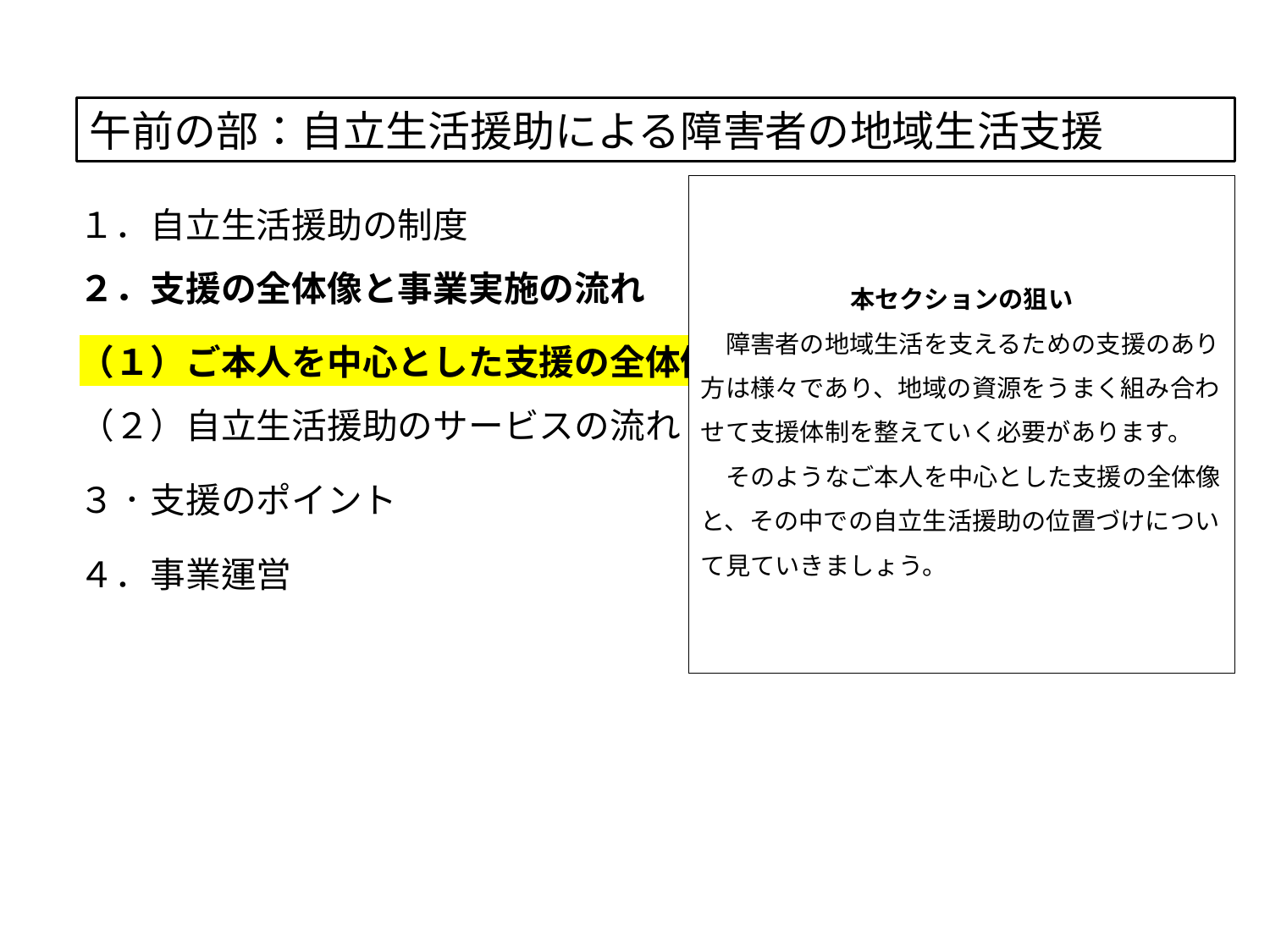

午前の部：自立生活援助による障害者の地域生活支援
１．自立生活援助の制度
２．支援の全体像と事業実施の流れ
（１）ご本人を中心とした支援の全体像
（２）自立生活援助のサービスの流れ
３．支援のポイント
４．事業運営
本セクションの狙い
　障害者の地域生活を支えるための支援のあり方は様々であり、地域の資源をうまく組み合わせて支援体制を整えていく必要があります。
　そのようなご本人を中心とした支援の全体像と、その中での自立生活援助の位置づけについて見ていきましょう。